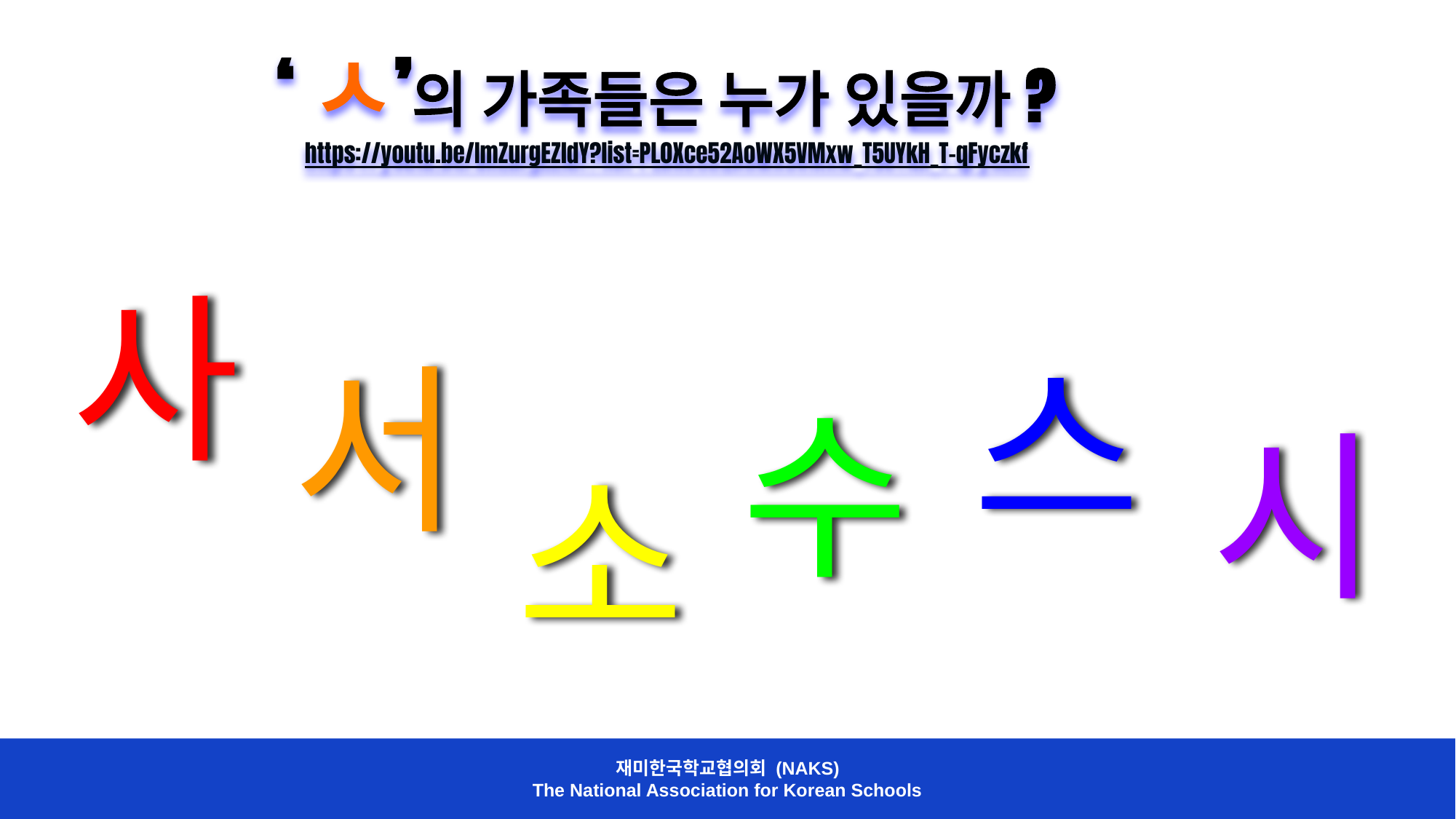

‘ㅅ’의 가족들은 누가 있을까?
     https://youtu.be/ImZurgEZldY?list=PL0Xce52AoWX5VMxw_T5UYkH_T-qFyczkf

사
서
스
수
시
소
재미한국학교협의회 (NAKS)
The National Association for Korean Schools